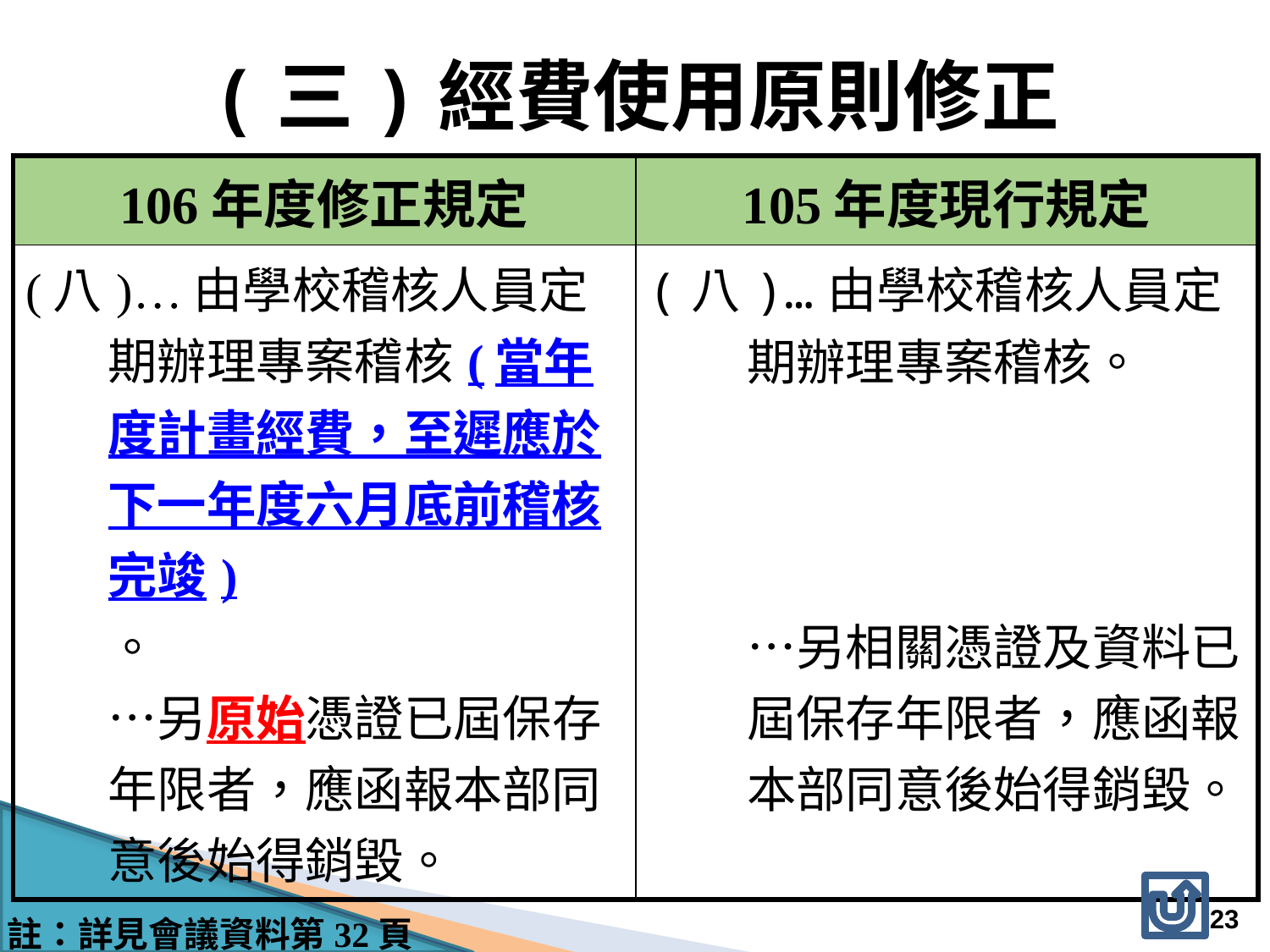

(三)經費使用原則修正
| 106年度修正規定 | 105年度現行規定 |
| --- | --- |
| (八)…由學校稽核人員定期辦理專案稽核(當年度計畫經費，至遲應於下一年度六月底前稽核完竣) 。 …另原始憑證已屆保存年限者，應函報本部同意後始得銷毀。 | (八)…由學校稽核人員定期辦理專案稽核。 …另相關憑證及資料已屆保存年限者，應函報本部同意後始得銷毀。 |

23
註：詳見會議資料第32頁